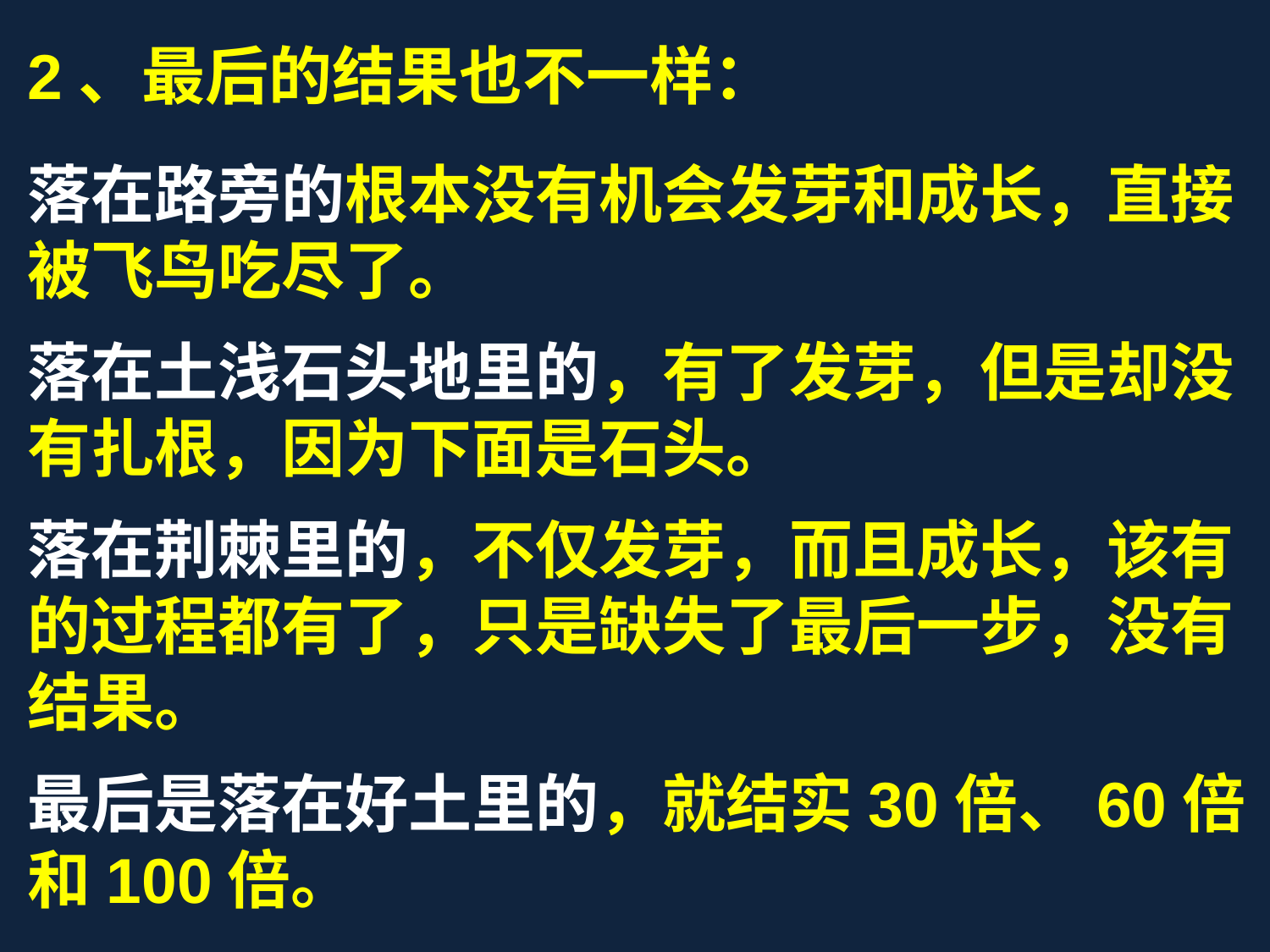

2、最后的结果也不一样：
落在路旁的根本没有机会发芽和成长，直接被飞鸟吃尽了。
落在土浅石头地里的，有了发芽，但是却没有扎根，因为下面是石头。
落在荆棘里的，不仅发芽，而且成长，该有的过程都有了，只是缺失了最后一步，没有结果。
最后是落在好土里的，就结实30倍、60倍和100倍。